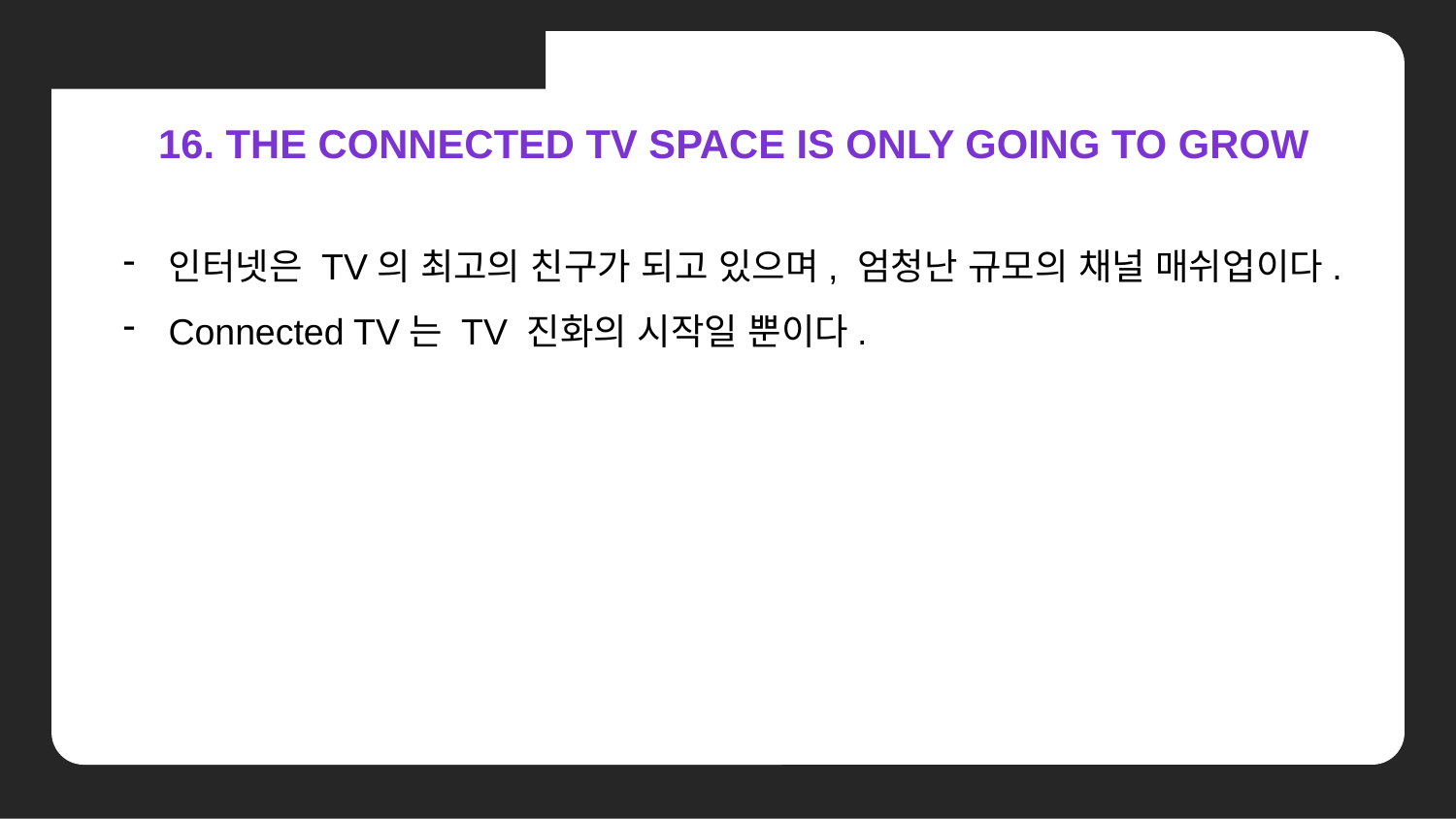

05. 마무리

16. The Connected TV space is only going to grow
인터넷은 TV의 최고의 친구가 되고 있으며, 엄청난 규모의 채널 매쉬업이다.
Connected TV는 TV 진화의 시작일 뿐이다.